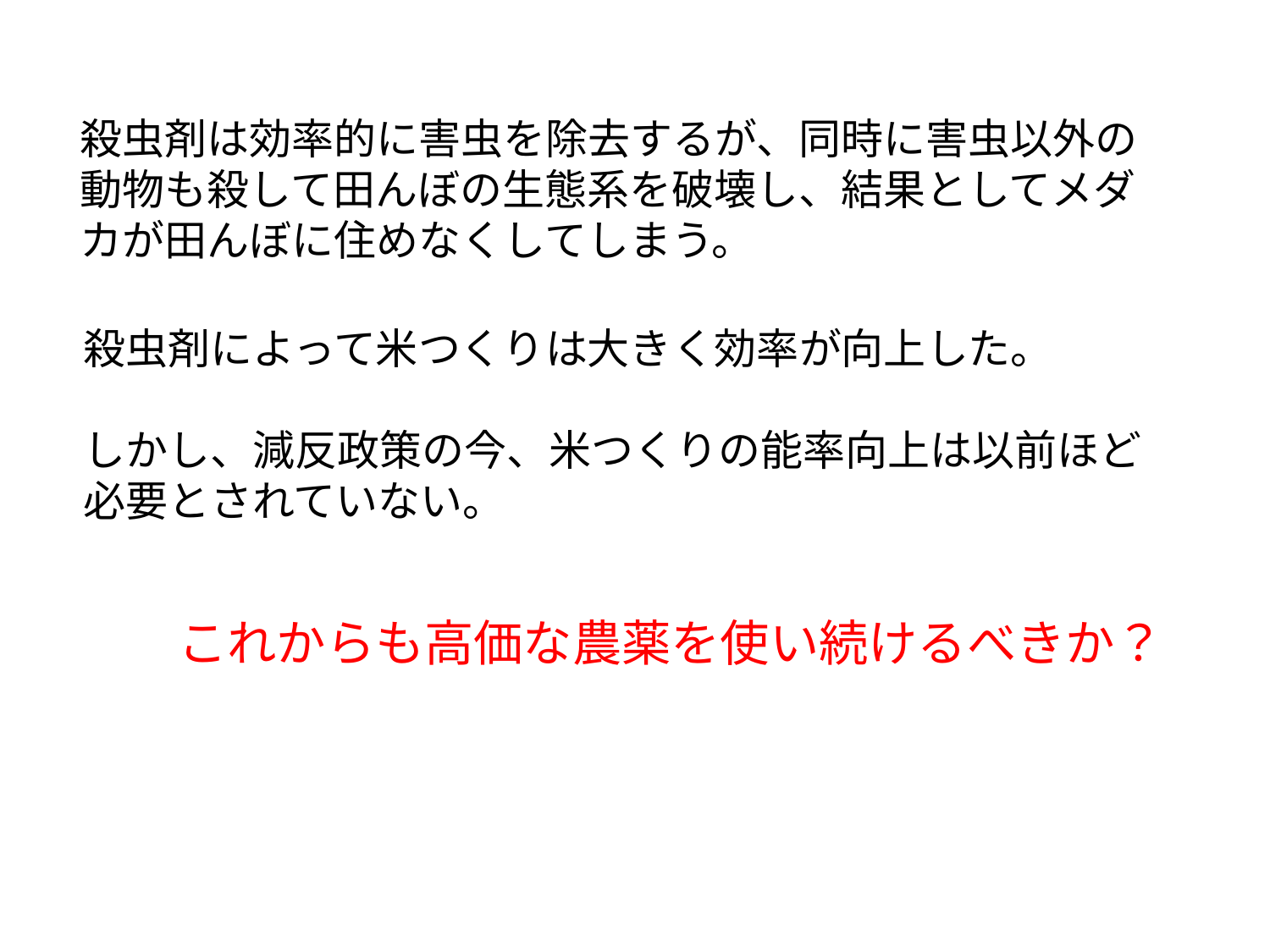

殺虫剤は効率的に害虫を除去するが、同時に害虫以外の動物も殺して田んぼの生態系を破壊し、結果としてメダカが田んぼに住めなくしてしまう。
殺虫剤によって米つくりは大きく効率が向上した。

しかし、減反政策の今、米つくりの能率向上は以前ほど必要とされていない。
これからも高価な農薬を使い続けるべきか？